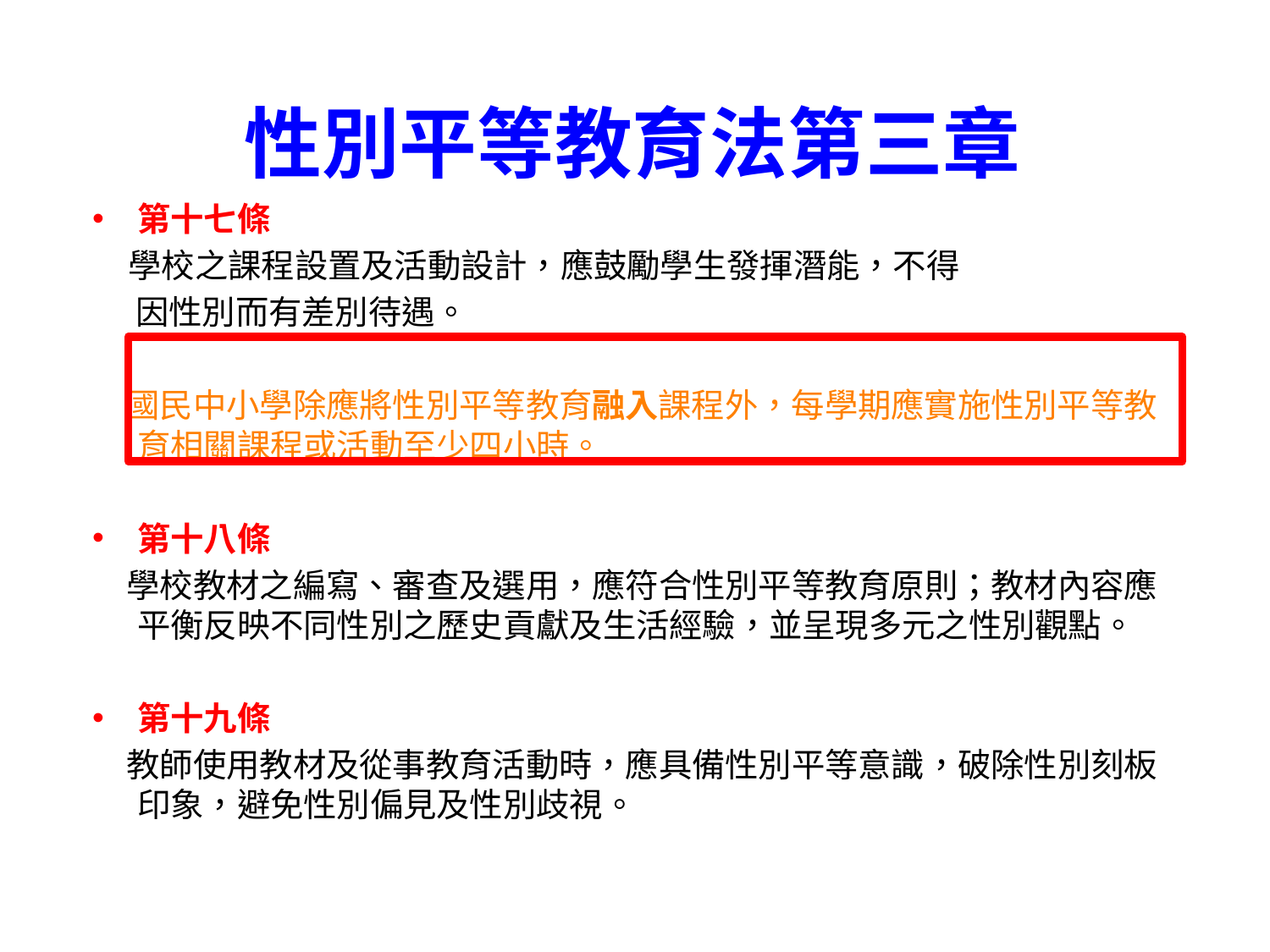

# 性別平等教育法第三章
第十七條
   學校之課程設置及活動設計，應鼓勵學生發揮潛能，不得
    因性別而有差別待遇。

    國民中小學除應將性別平等教育融入課程外，每學期應實施性別平等教育相關課程或活動至少四小時。

第十八條
    學校教材之編寫、審查及選用，應符合性別平等教育原則；教材內容應平衡反映不同性別之歷史貢獻及生活經驗，並呈現多元之性別觀點。

第十九條
    教師使用教材及從事教育活動時，應具備性別平等意識，破除性別刻板印象，避免性別偏見及性別歧視。